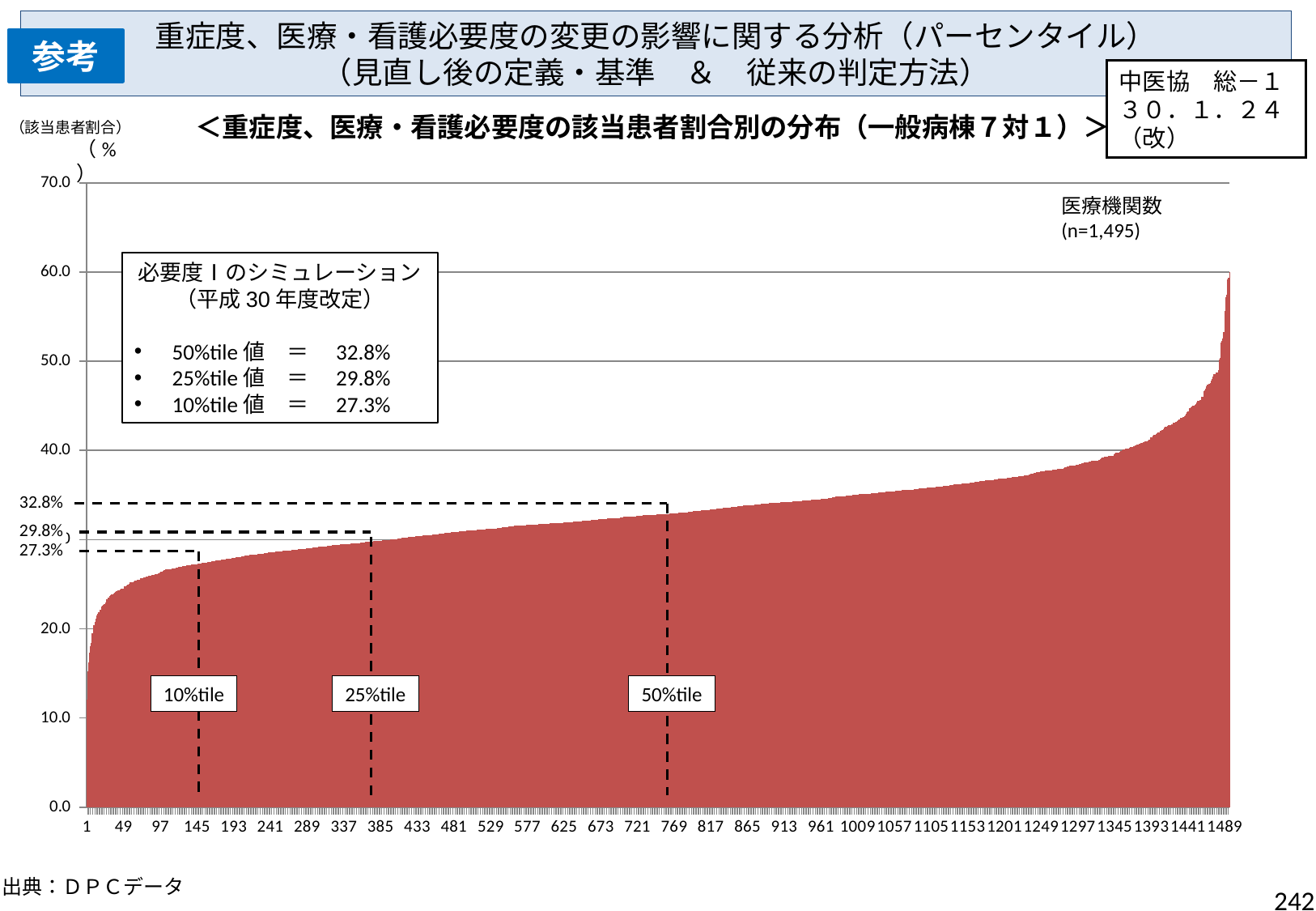

重症度、医療・看護必要度の変更の影響に関する分析（パーセンタイル）
（見直し後の定義・基準　＆　従来の判定方法）
参考
中医協　総－１
３０．１．２４（改）
＜重症度、医療・看護必要度の該当患者割合別の分布（一般病棟７対１）＞
（該当患者割合）
（%）

### Chart

| Category |  |
|---|---|
医療機関数　(n=1,495)
必要度Ⅰのシミュレーション
（平成30年度改定）

50%tile値　＝　32.8%
25%tile値　＝　29.8%
10%tile値　＝　27.3%
32.8%
29.8%

27.3%
10%tile
25%tile
50%tile
出典：ＤＰＣデータ
242